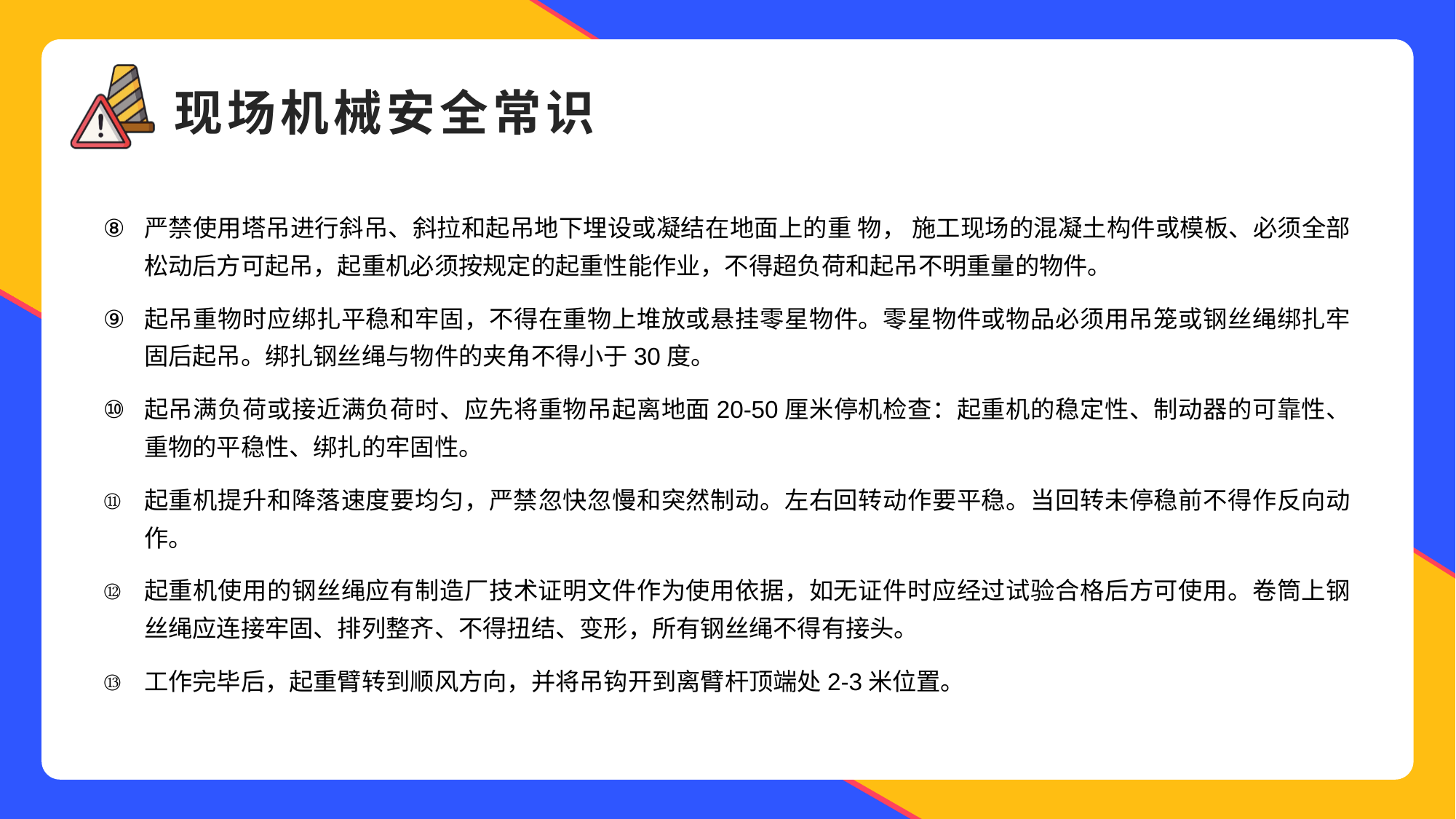

严禁使用塔吊进行斜吊、斜拉和起吊地下埋设或凝结在地面上的重 物， 施工现场的混凝土构件或模板、必须全部松动后方可起吊，起重机必须按规定的起重性能作业，不得超负荷和起吊不明重量的物件。
起吊重物时应绑扎平稳和牢固，不得在重物上堆放或悬挂零星物件。零星物件或物品必须用吊笼或钢丝绳绑扎牢固后起吊。绑扎钢丝绳与物件的夹角不得小于30度。
起吊满负荷或接近满负荷时、应先将重物吊起离地面20-50厘米停机检查：起重机的稳定性、制动器的可靠性、重物的平稳性、绑扎的牢固性。
起重机提升和降落速度要均匀，严禁忽快忽慢和突然制动。左右回转动作要平稳。当回转未停稳前不得作反向动作。
起重机使用的钢丝绳应有制造厂技术证明文件作为使用依据，如无证件时应经过试验合格后方可使用。卷筒上钢丝绳应连接牢固、排列整齐、不得扭结、变形，所有钢丝绳不得有接头。
工作完毕后，起重臂转到顺风方向，并将吊钩开到离臂杆顶端处2-3米位置。